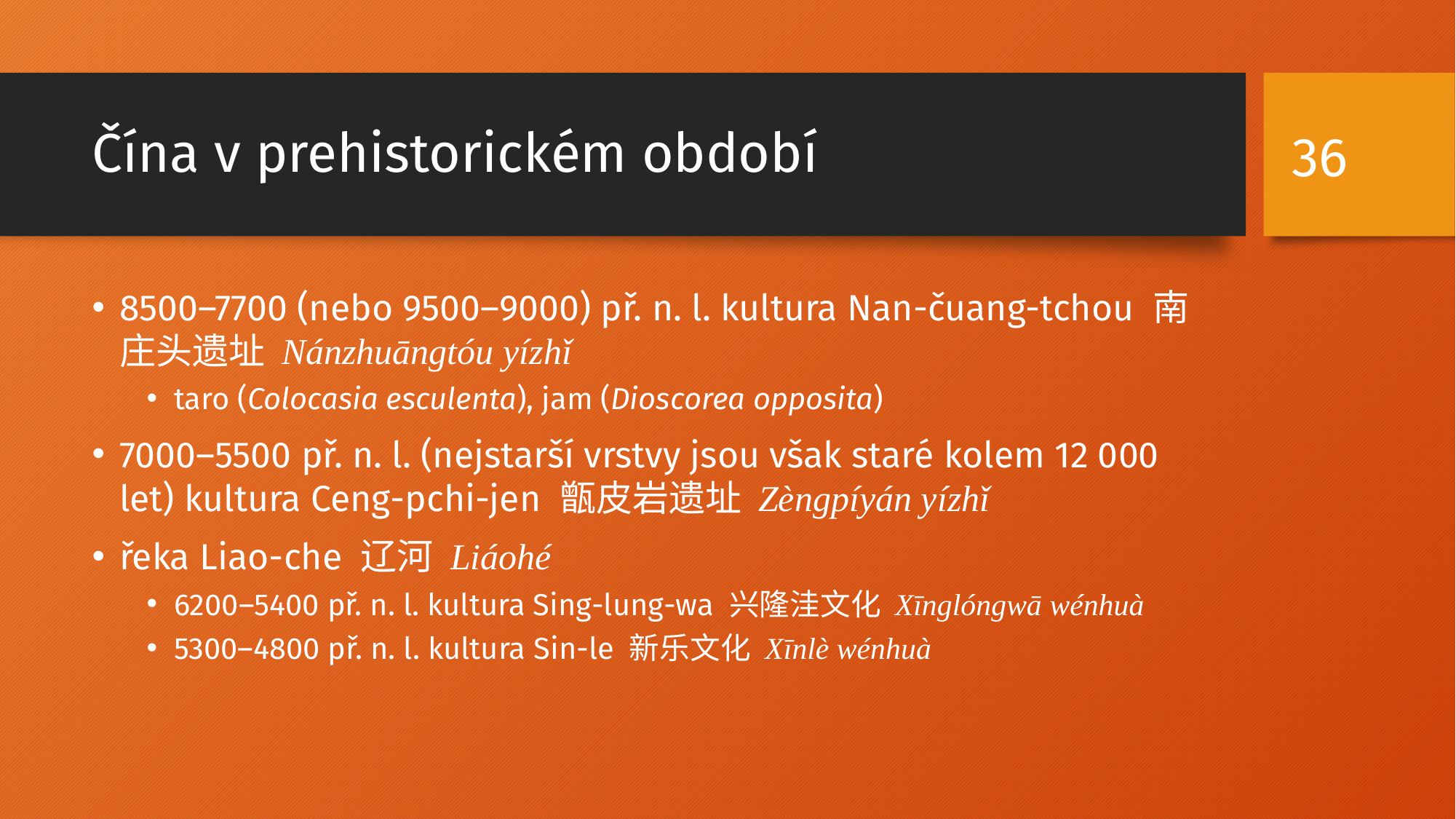

36
# Čína v prehistorickém období
8500–7700 (nebo 9500–9000) př. n. l. kultura Nan-čuang-tchou 南庄头遗址 Nánzhuāngtóu yízhǐ
taro (Colocasia esculenta), jam (Dioscorea opposita)
7000–5500 př. n. l. (nejstarší vrstvy jsou však staré kolem 12 000 let) kultura Ceng-pchi-jen 甑皮岩遗址 Zèngpíyán yízhǐ
řeka Liao-che 辽河 Liáohé
6200–5400 př. n. l. kultura Sing-lung-wa 兴隆洼文化 Xīnglóngwā wénhuà
5300–4800 př. n. l. kultura Sin-le 新乐文化 Xīnlè wénhuà